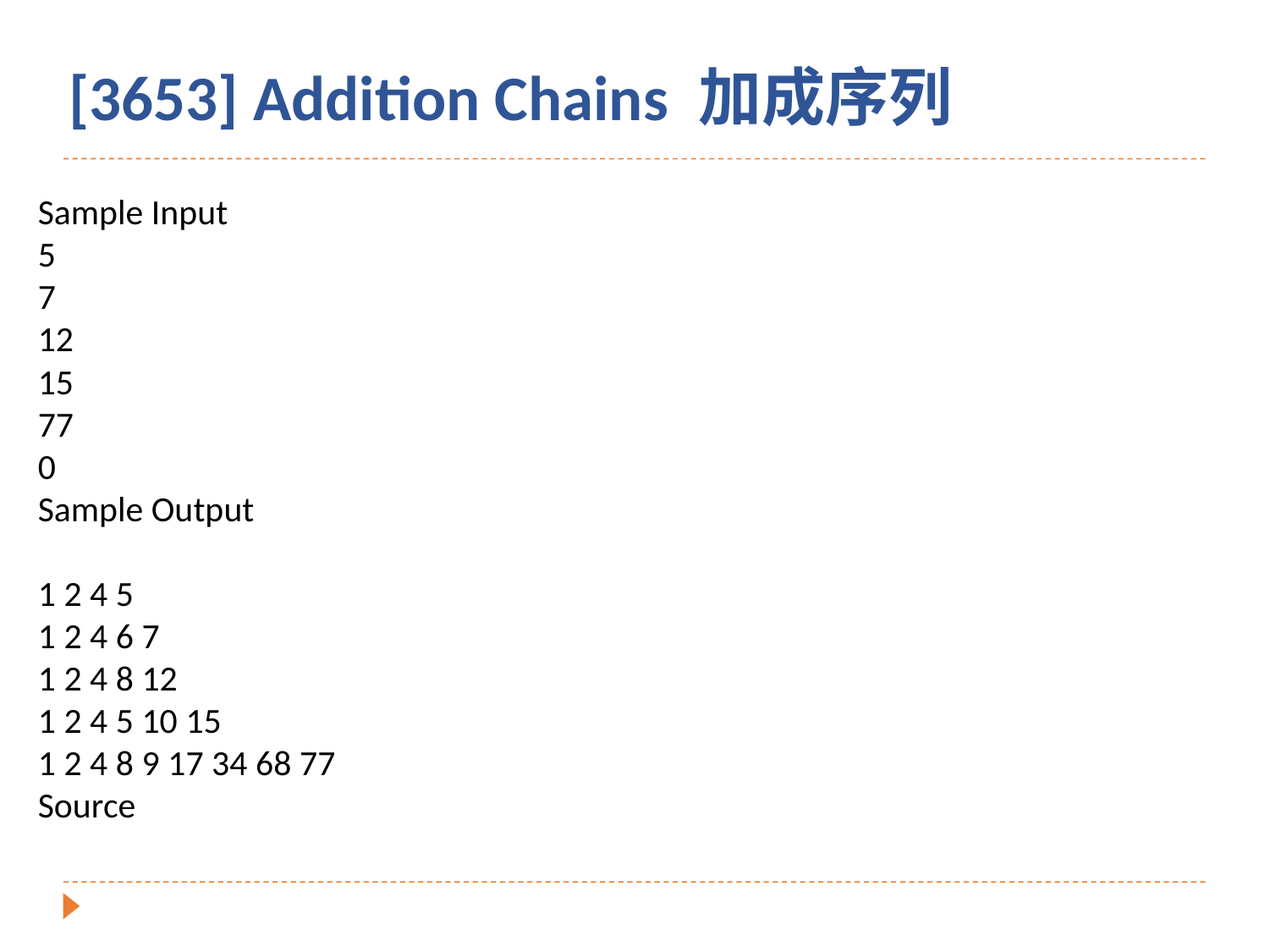

[3653] Addition Chains 加成序列
Sample Input
5
7
12
15
77
0
Sample Output

1 2 4 5
1 2 4 6 7
1 2 4 8 12
1 2 4 5 10 15
1 2 4 8 9 17 34 68 77
Source